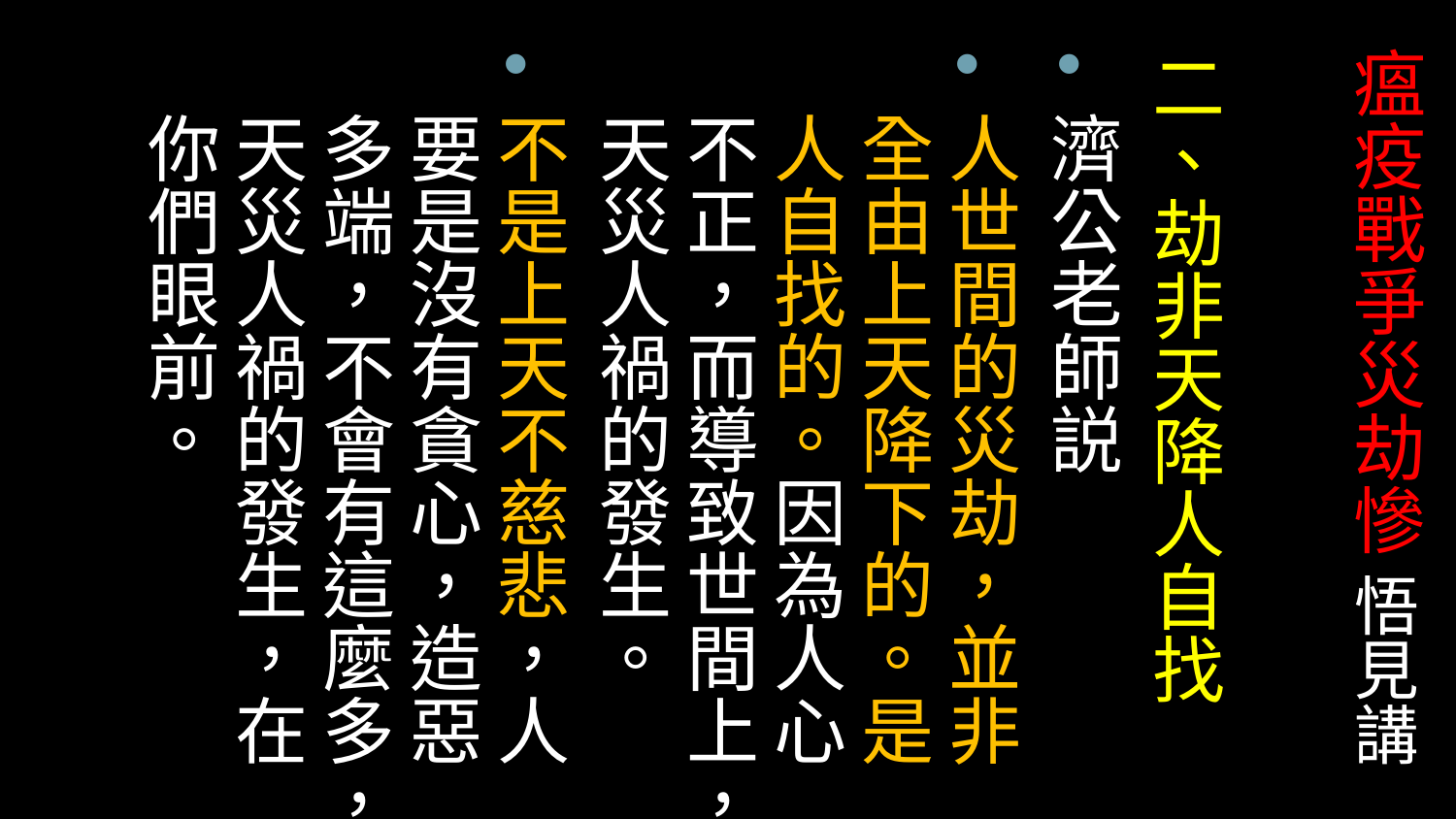

# 瘟疫戰爭災劫慘 悟見講
二、劫非天降人自找
濟公老師説
人世間的災劫，並非全由上天降下的。是人自找的。因為人心不正，而導致世間上，天災人禍的發生。
不是上天不慈悲，人要是沒有貪心，造惡多端，不會有這麼多，天災人禍的發生，在你們眼前。